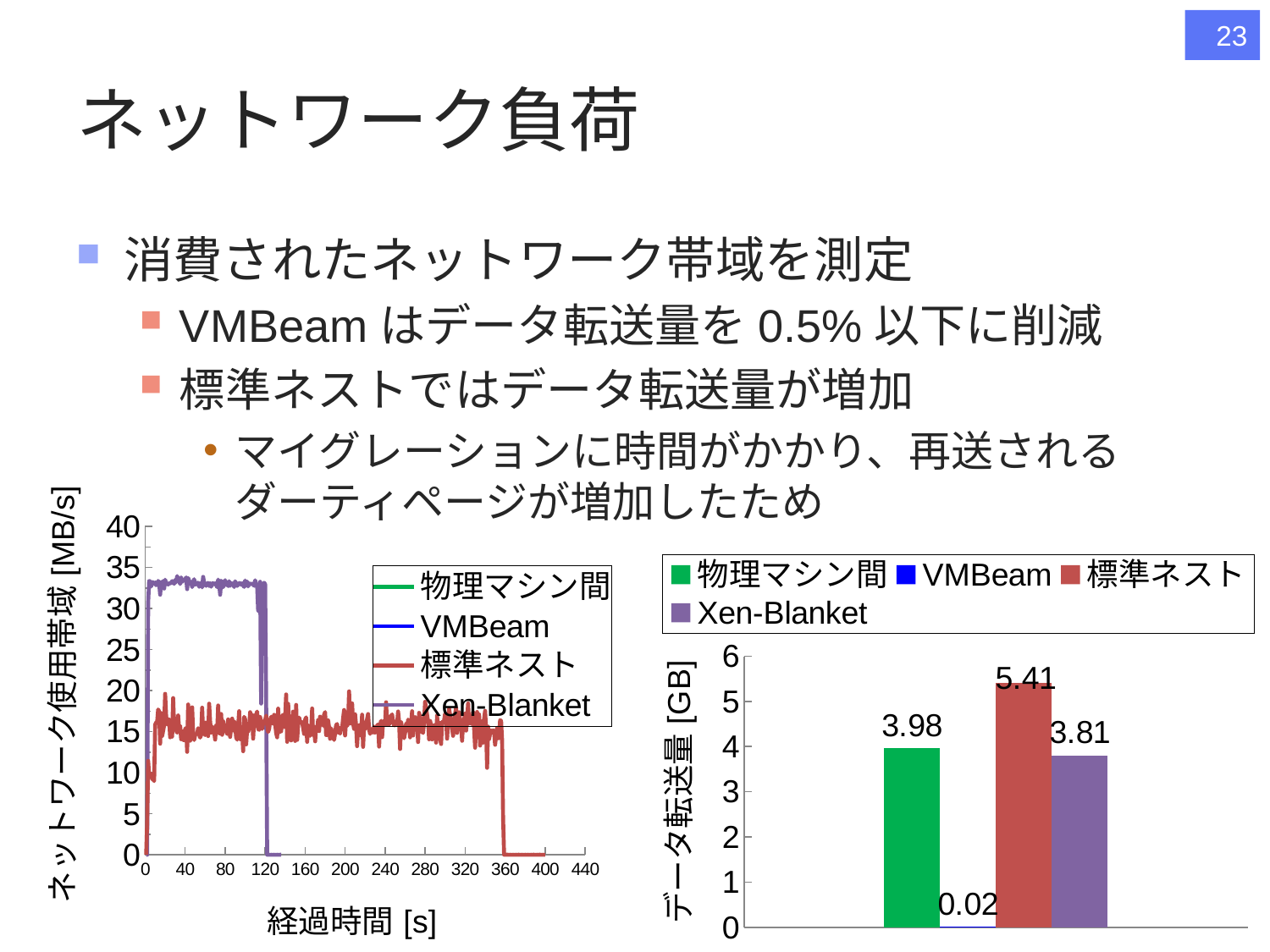

23
# ネットワーク負荷
消費されたネットワーク帯域を測定
VMBeamはデータ転送量を0.5%以下に削減
標準ネストではデータ転送量が増加
マイグレーションに時間がかかり、再送されるダーティページが増加したため

### Chart

| Category | 物理マシン間 | VMBeam | 標準ネスト | Xen-Blanket |
|---|---|---|---|---|

### Chart

| Category | 物理マシン間 | VMBeam | 標準ネスト | Xen-Blanket |
|---|---|---|---|---|